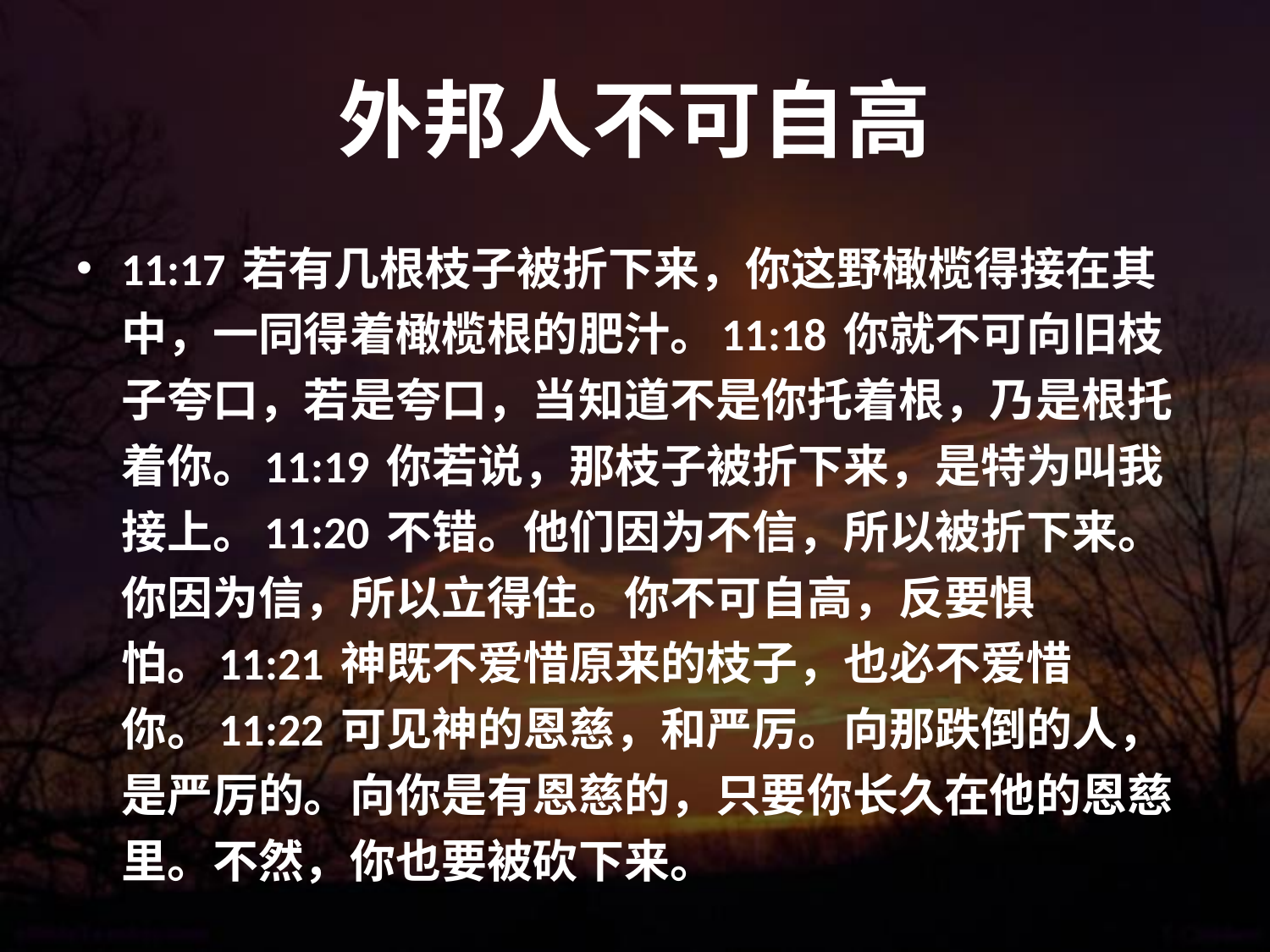

# 外邦人不可自高
11:17 若有几根枝子被折下来，你这野橄榄得接在其中，一同得着橄榄根的肥汁。11:18 你就不可向旧枝子夸口，若是夸口，当知道不是你托着根，乃是根托着你。11:19 你若说，那枝子被折下来，是特为叫我接上。11:20 不错。他们因为不信，所以被折下来。你因为信，所以立得住。你不可自高，反要惧怕。11:21 神既不爱惜原来的枝子，也必不爱惜你。11:22 可见神的恩慈，和严厉。向那跌倒的人，是严厉的。向你是有恩慈的，只要你长久在他的恩慈里。不然，你也要被砍下来。